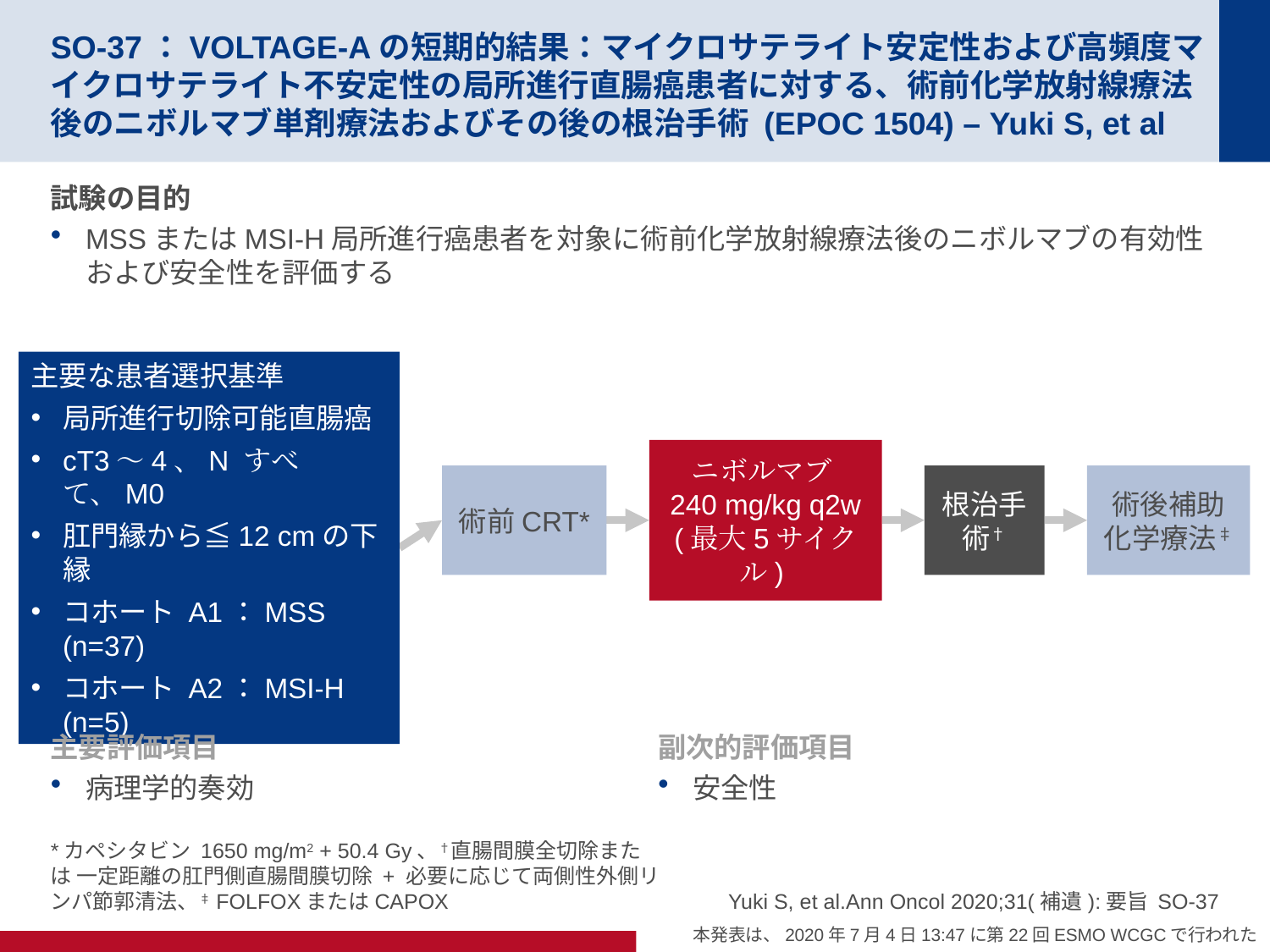

# SO-37：VOLTAGE-Aの短期的結果：マイクロサテライト安定性および高頻度マイクロサテライト不安定性の局所進行直腸癌患者に対する、術前化学放射線療法後のニボルマブ単剤療法およびその後の根治手術 (EPOC 1504) – Yuki S, et al
試験の目的
MSSまたはMSI-H局所進行癌患者を対象に術前化学放射線療法後のニボルマブの有効性および安全性を評価する
主要な患者選択基準
局所進行切除可能直腸癌
cT3～4、N すべて、M0
肛門縁から≦12 cmの下縁
コホート A1：MSS (n=37)
コホート A2：MSI-H (n=5)
ニボルマブ
240 mg/kg q2w (最大5サイクル)
根治手術†
術後補助化学療法‡
術前CRT*
主要評価項目
病理学的奏効

副次的評価項目
安全性
*カペシタビン 1650 mg/m2 + 50.4 Gy、†直腸間膜全切除または 一定距離の肛門側直腸間膜切除 + 必要に応じて両側性外側リンパ節郭清法、‡FOLFOXまたはCAPOX
Yuki S, et al.Ann Oncol 2020;31(補遺):要旨 SO-37
本発表は、2020年7月4日13:47に第22回ESMO WCGCで行われた